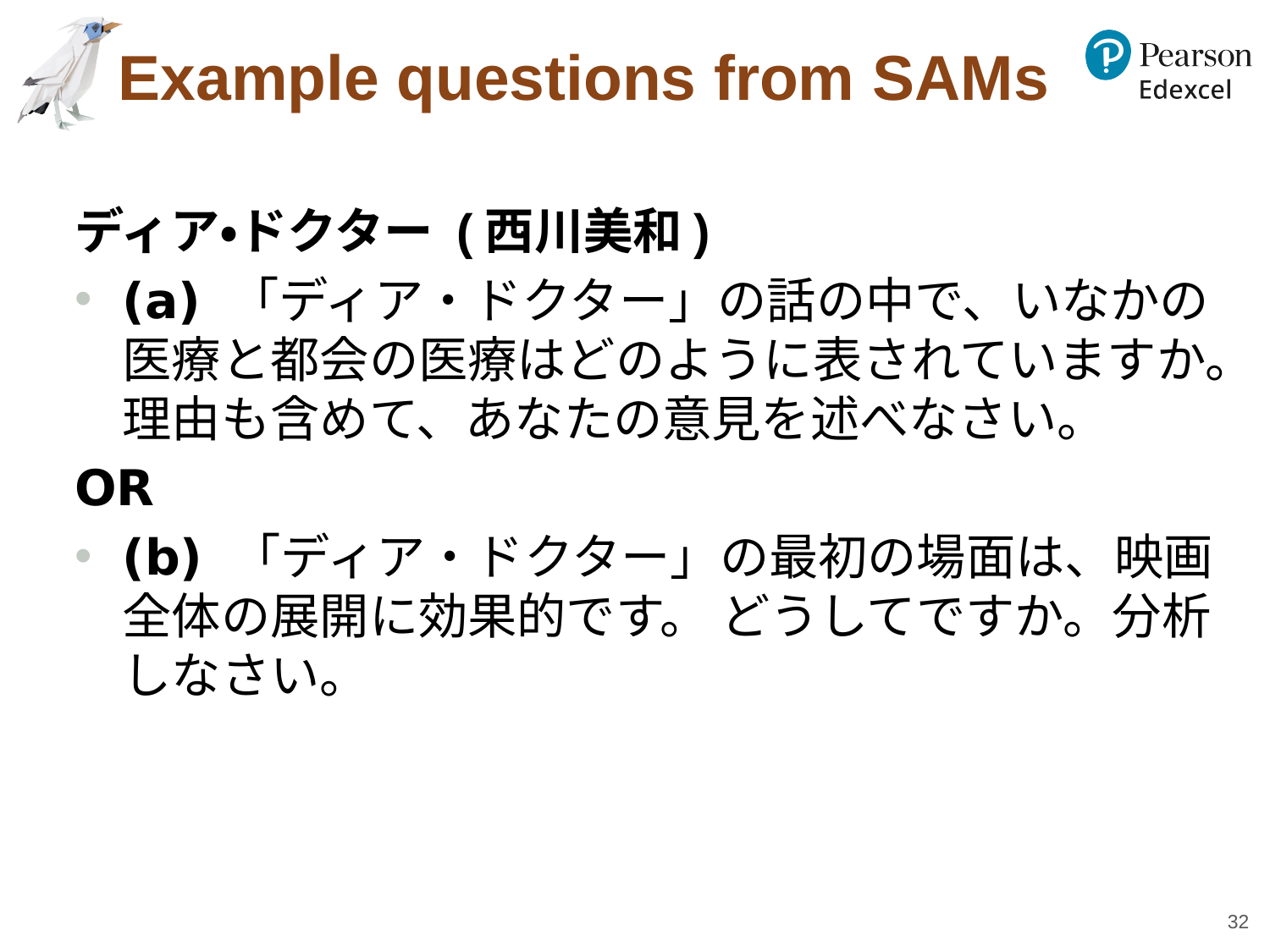

# Example questions from SAMs
ディア・ドクター (西川美和)
(a) 「ディア・ドクター」の話の中で、いなかの医療と都会の医療はどのように表されていますか。理由も含めて、あなたの意見を述べなさい。
OR
(b) 「ディア・ドクター」の最初の場面は、映画全体の展開に効果的です。 どうしてですか。分析しなさい。